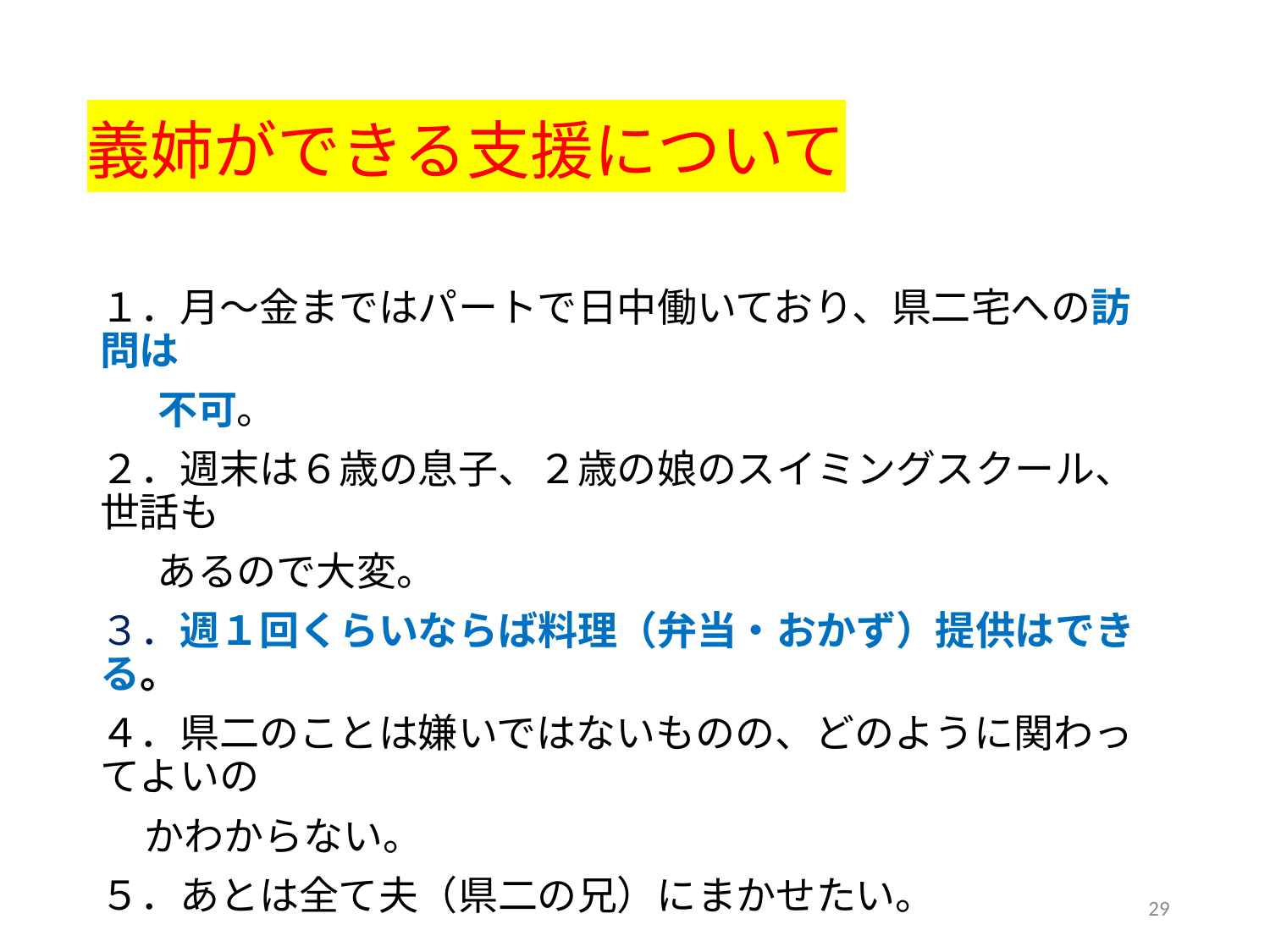

# 義姉ができる支援について
１．月～金まではパートで日中働いており、県二宅への訪問は
　  不可。
２．週末は６歳の息子、２歳の娘のスイミングスクール、世話も
　  あるので大変。
３．週１回くらいならば料理（弁当・おかず）提供はできる。
４．県二のことは嫌いではないものの、どのように関わってよいの
    かわからない。
５．あとは全て夫（県二の兄）にまかせたい。
29